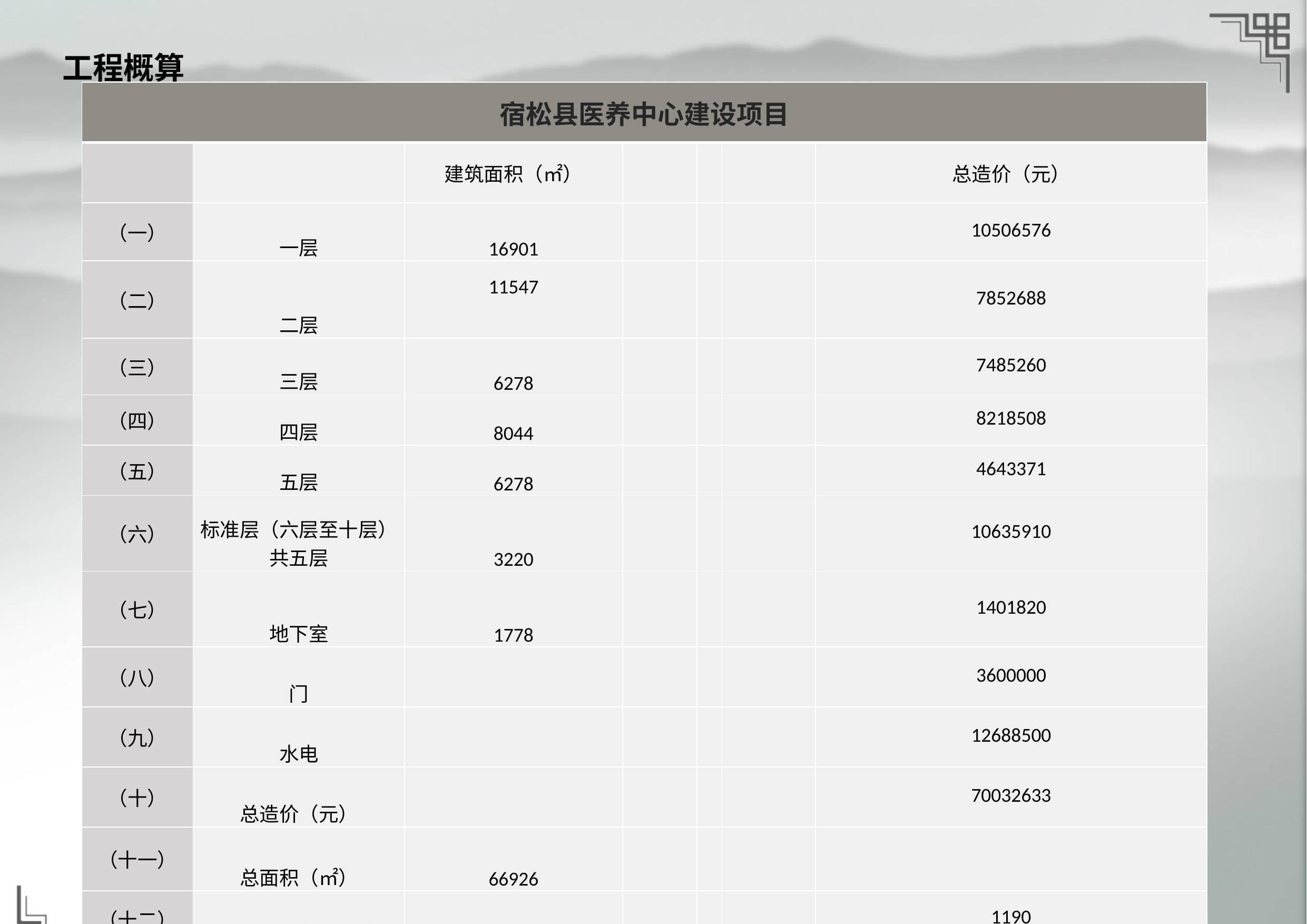

工程概算
| 宿松县医养中心建设项目 |  |  |  |  |  |  |
| --- | --- | --- | --- | --- | --- | --- |
|  |  | 建筑面积（㎡） |  |  |  | 总造价（元） |
| （一） | 一层 | 16901 |  |  |  | 10506576 |
| （二） | 二层 | 11547 |  |  |  | 7852688 |
| （三） | 三层 | 6278 |  |  |  | 7485260 |
| （四） | 四层 | 8044 |  |  |  | 8218508 |
| （五） | 五层 | 6278 |  |  |  | 4643371 |
| （六） | 标准层（六层至十层）共五层 | 3220 |  |  |  | 10635910 |
| （七） | 地下室 | 1778 |  |  |  | 1401820 |
| （八） | 门 |  |  |  |  | 3600000 |
| （九） | 水电 |  |  |  |  | 12688500 |
| （十） | 总造价（元） |  |  |  |  | 70032633 |
| （十一） | 总面积（㎡） | 66926 |  |  |  |  |
| （十二） | 单方造价（元/M²） |  |  |  |  | 1190 |